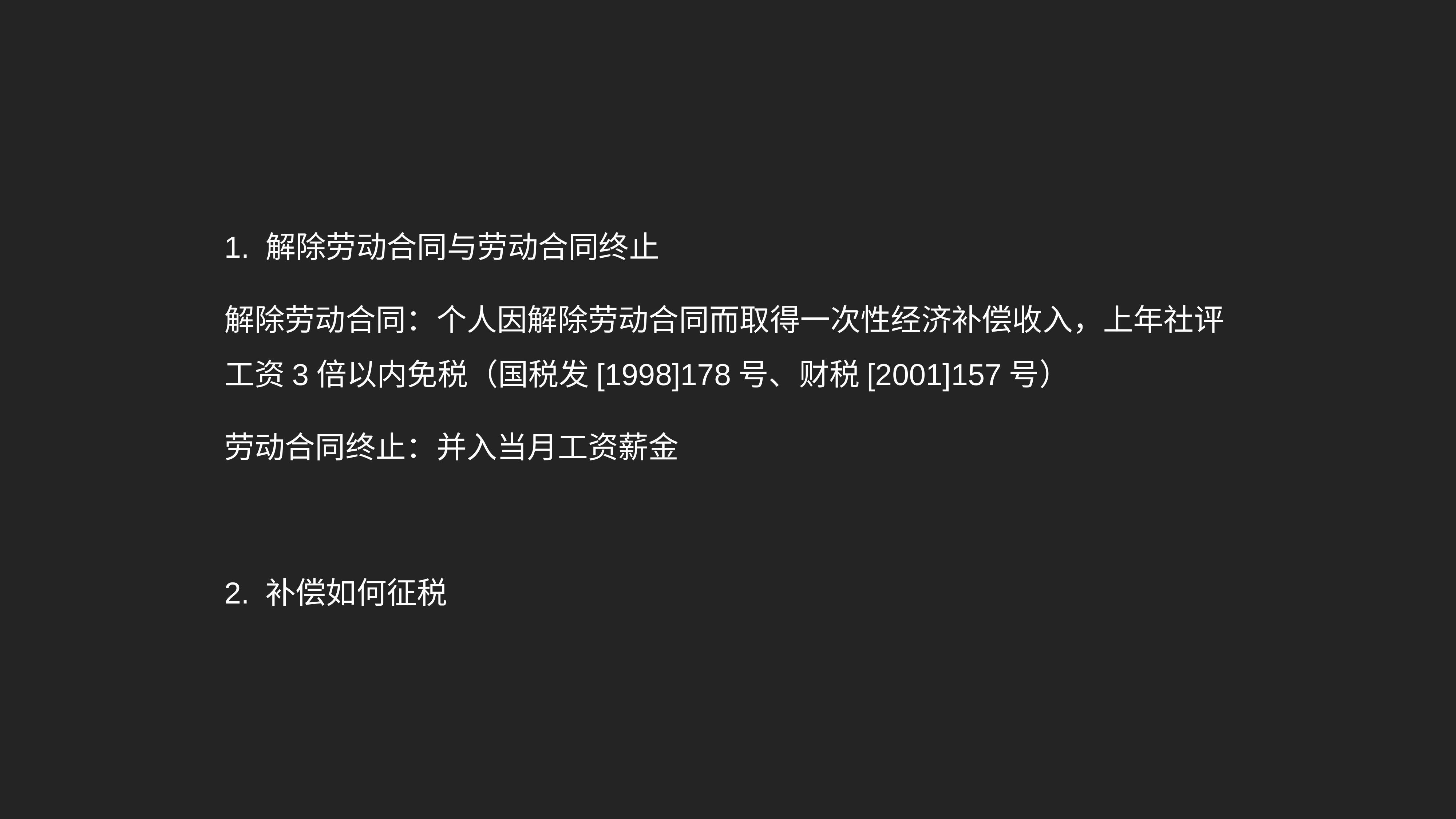

1. 解除劳动合同与劳动合同终止
解除劳动合同：个人因解除劳动合同而取得一次性经济补偿收入，上年社评工资3倍以内免税（国税发[1998]178号、财税[2001]157号）
劳动合同终止：并入当月工资薪金

2. 补偿如何征税